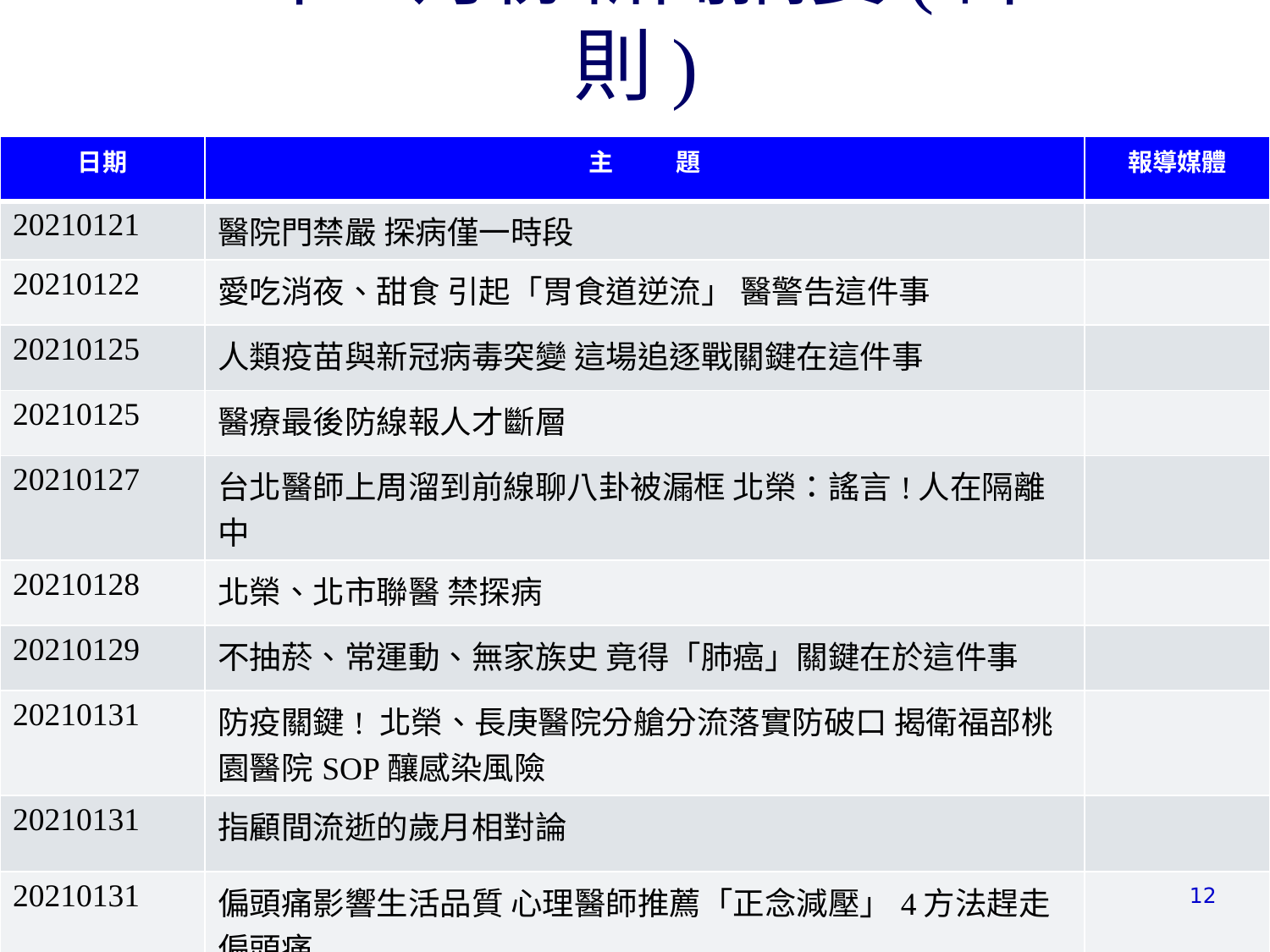

# 110年2月份新聞摘要(計20則)
| 日期 | 主 題 | 報導媒體 |
| --- | --- | --- |
| 20210121 | 醫院門禁嚴 探病僅一時段 |  |
| 20210122 | 愛吃消夜、甜食 引起「胃食道逆流」 醫警告這件事 |  |
| 20210125 | 人類疫苗與新冠病毒突變 這場追逐戰關鍵在這件事 |  |
| 20210125 | 醫療最後防線報人才斷層 |  |
| 20210127 | 台北醫師上周溜到前線聊八卦被漏框 北榮：謠言!人在隔離中 |  |
| 20210128 | 北榮、北市聯醫 禁探病 |  |
| 20210129 | 不抽菸、常運動、無家族史 竟得「肺癌」關鍵在於這件事 |  |
| 20210131 | 防疫關鍵! 北榮、長庚醫院分艙分流落實防破口 揭衛福部桃園醫院SOP釀感染風險 |  |
| 20210131 | 指顧間流逝的歲月相對論 |  |
| 20210131 | 偏頭痛影響生活品質 心理醫師推薦「正念減壓」4方法趕走偏頭痛 |  |
12